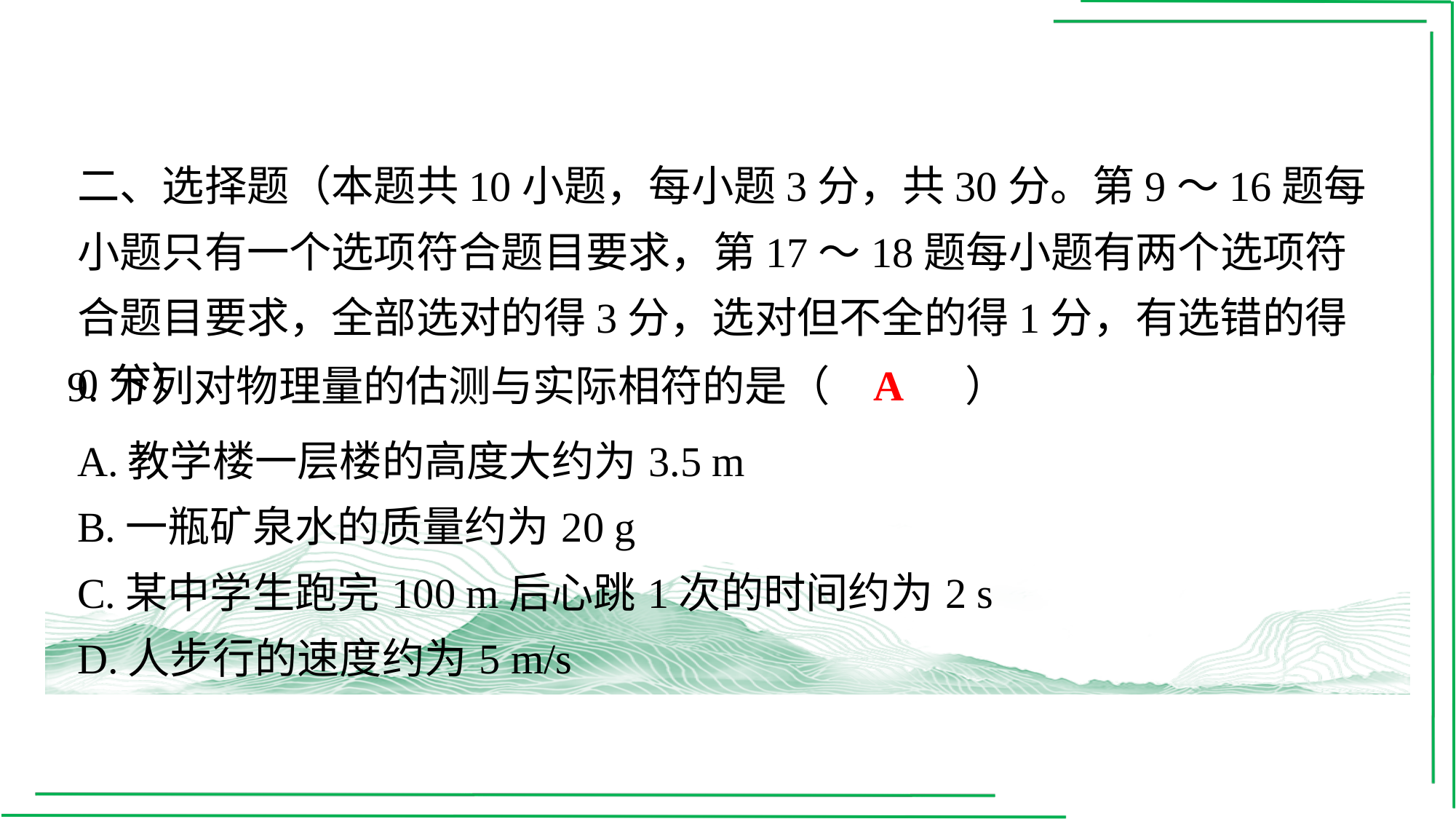

二、选择题（本题共10小题，每小题3分，共30分。第9～16题每小题只有一个选项符合题目要求，第17～18题每小题有两个选项符合题目要求，全部选对的得3分，选对但不全的得1分，有选错的得0分）
A
9.下列对物理量的估测与实际相符的是（　A　）
| A.教学楼一层楼的高度大约为3.5 m |
| --- |
| B.一瓶矿泉水的质量约为20 g |
| C.某中学生跑完100 m后心跳1次的时间约为2 s |
| D.人步行的速度约为5 m/s |